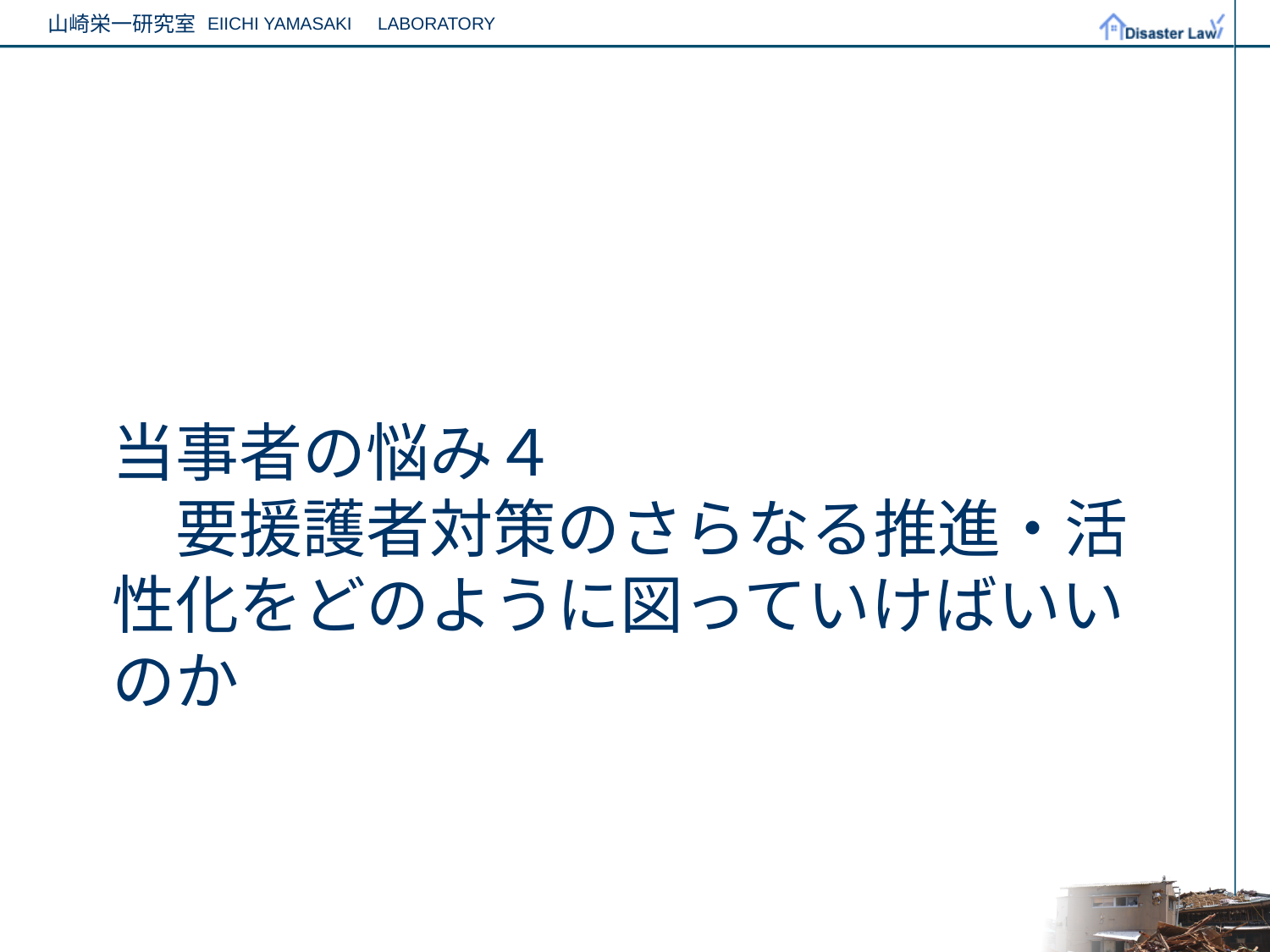

# 当事者の悩み４ 　要援護者対策のさらなる推進・活性化をどのように図っていけばいいのか